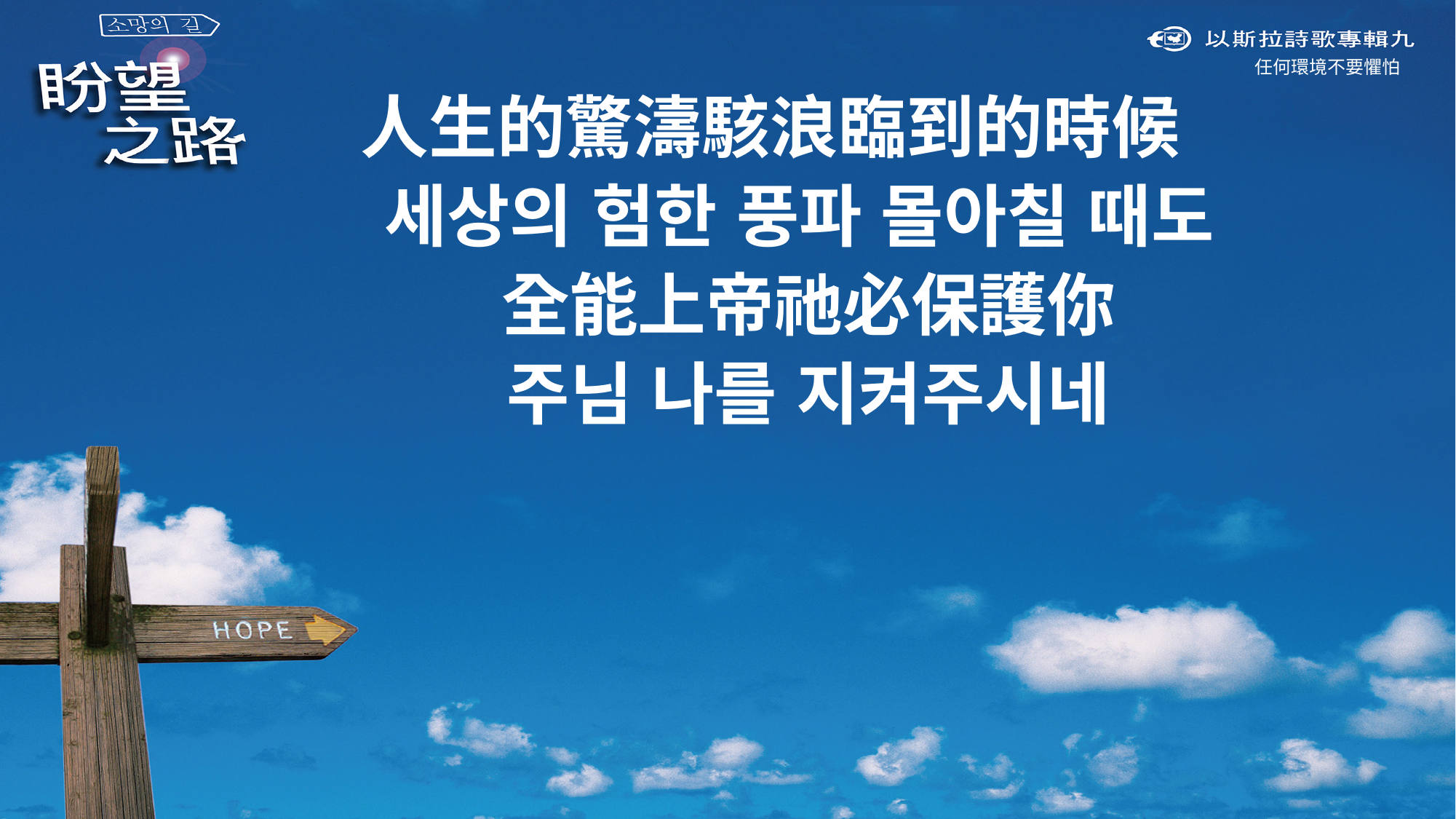

任何環境不要懼怕
人生的驚濤駭浪臨到的時候
세상의 험한 풍파 몰아칠 때도
全能上帝祂必保護你
주님 나를 지켜주시네